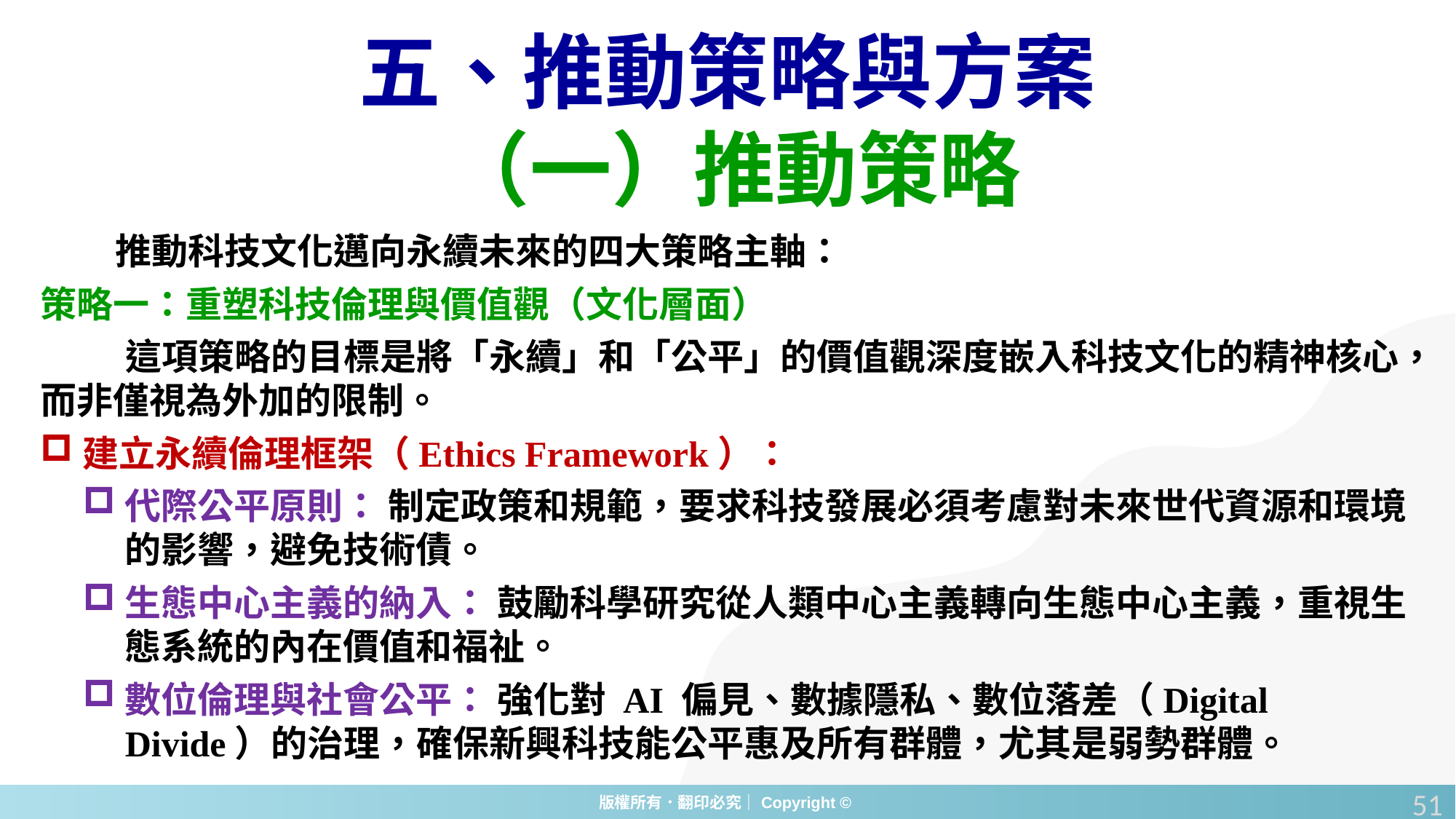

# 五、推動策略與方案
（一）推動策略
推動科技文化邁向永續未來的四大策略主軸：
策略一：重塑科技倫理與價值觀（文化層面）
這項策略的目標是將「永續」和「公平」的價值觀深度嵌入科技文化的精神核心，而非僅視為外加的限制。
建立永續倫理框架（Ethics Framework）：
代際公平原則： 制定政策和規範，要求科技發展必須考慮對未來世代資源和環境的影響，避免技術債。
生態中心主義的納入： 鼓勵科學研究從人類中心主義轉向生態中心主義，重視生態系統的內在價值和福祉。
數位倫理與社會公平： 強化對 AI 偏見、數據隱私、數位落差（Digital Divide）的治理，確保新興科技能公平惠及所有群體，尤其是弱勢群體。
51